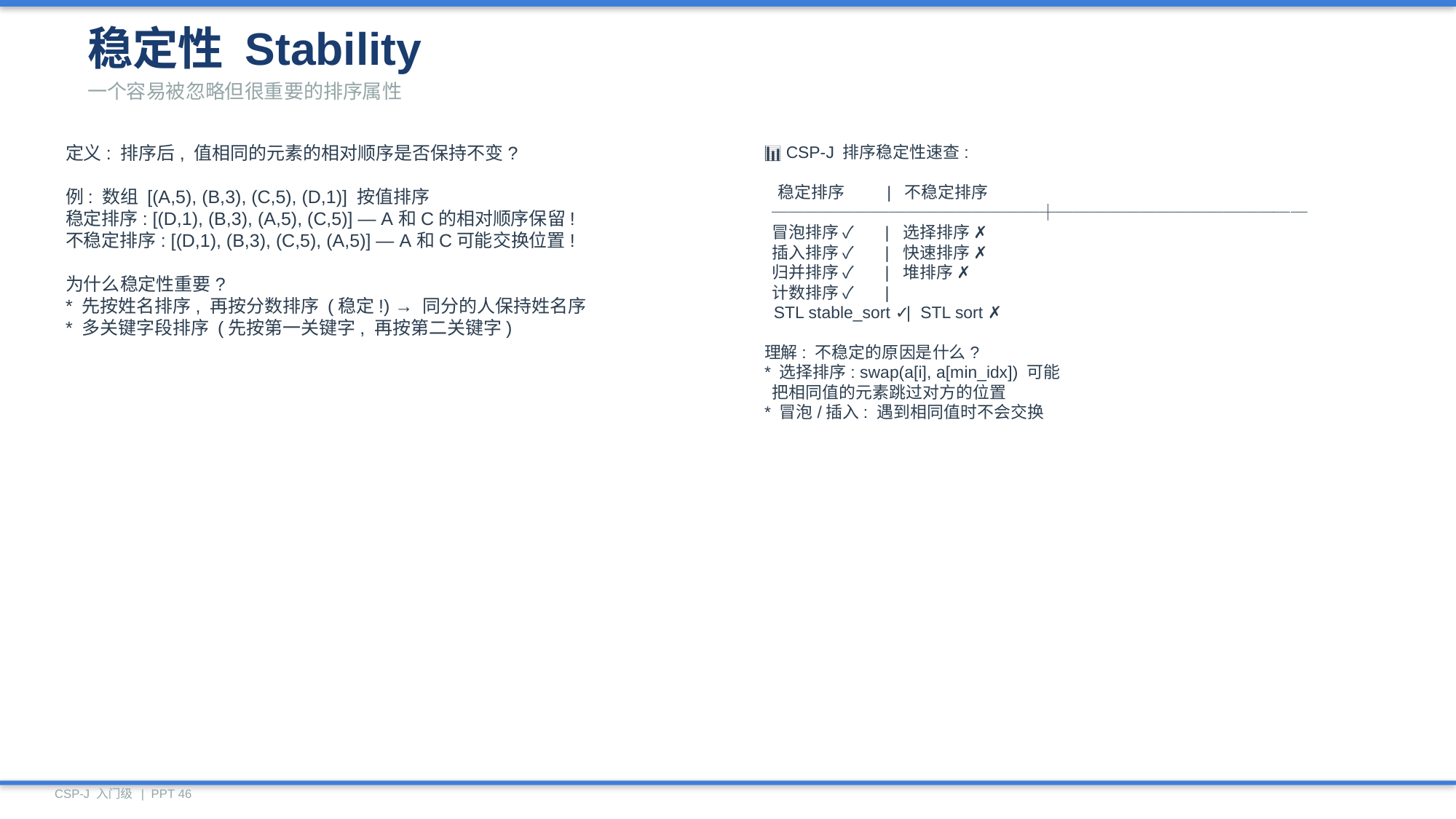

稳定性 Stability
一个容易被忽略但很重要的排序属性
定义: 排序后, 值相同的元素的相对顺序是否保持不变?
例: 数组 [(A,5), (B,3), (C,5), (D,1)] 按值排序
稳定排序: [(D,1), (B,3), (A,5), (C,5)] — A和C的相对顺序保留!
不稳定排序: [(D,1), (B,3), (C,5), (A,5)] — A和C可能交换位置!
为什么稳定性重要?
* 先按姓名排序, 再按分数排序 (稳定!) → 同分的人保持姓名序
* 多关键字段排序 (先按第一关键字, 再按第二关键字)
📊 CSP-J 排序稳定性速查:
  稳定排序          |  不稳定排序
  ────────────────┼───────────────
  冒泡排序 ✓       |  选择排序 ✗
  插入排序 ✓       |  快速排序 ✗
  归并排序 ✓       |  堆排序 ✗
  计数排序 ✓       |
  STL stable_sort ✓|  STL sort ✗
理解: 不稳定的原因是什么?
* 选择排序: swap(a[i], a[min_idx]) 可能
  把相同值的元素跳过对方的位置
* 冒泡/插入: 遇到相同值时不会交换

CSP-J 入门级  |  PPT 46